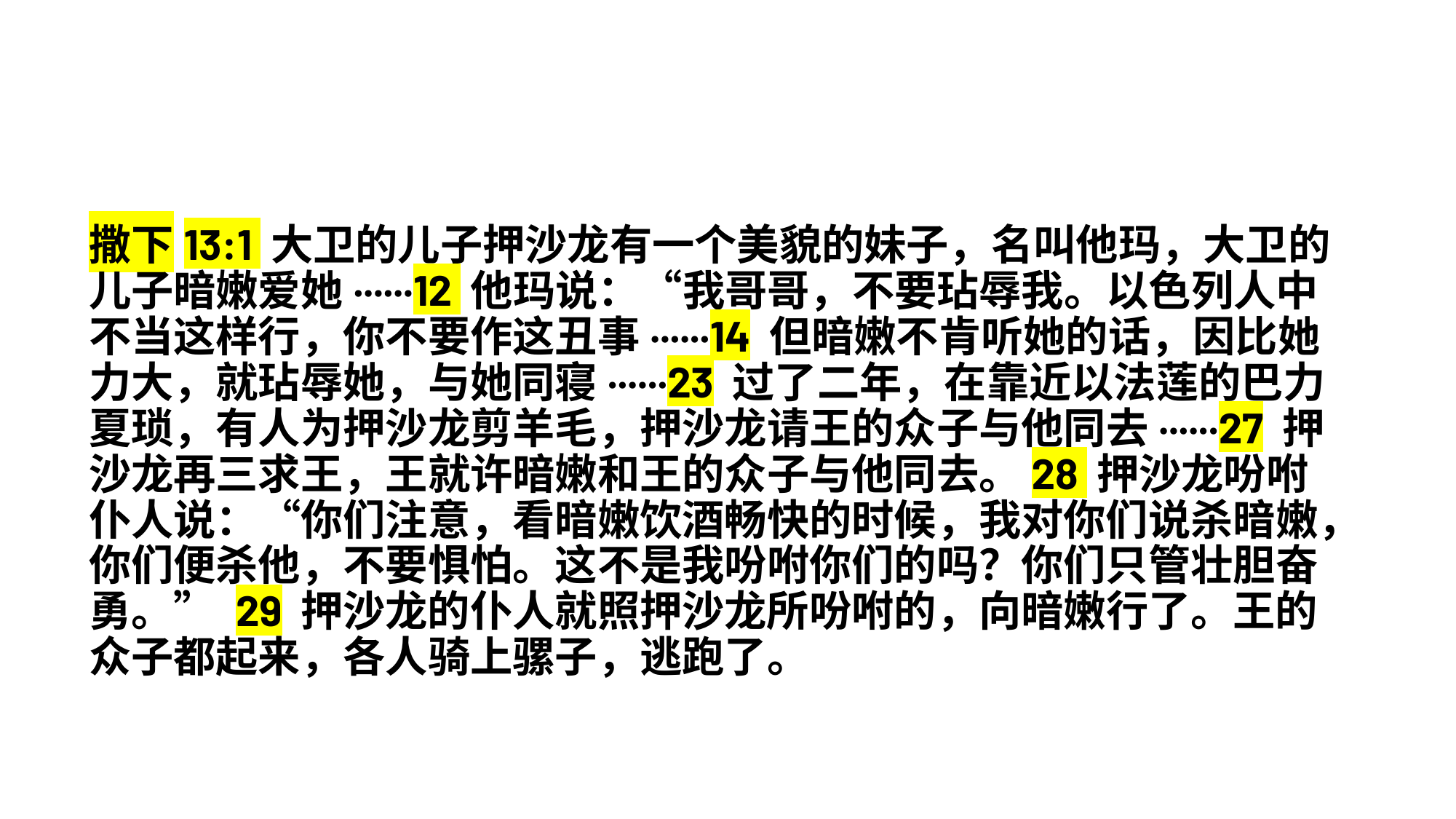

撒下13:1 大卫的儿子押沙龙有一个美貌的妹子，名叫他玛，大卫的儿子暗嫩爱她······12 他玛说：“我哥哥，不要玷辱我。以色列人中不当这样行，你不要作这丑事······14 但暗嫩不肯听她的话，因比她力大，就玷辱她，与她同寝······23 过了二年，在靠近以法莲的巴力夏琐，有人为押沙龙剪羊毛，押沙龙请王的众子与他同去······27 押沙龙再三求王，王就许暗嫩和王的众子与他同去。28 押沙龙吩咐仆人说：“你们注意，看暗嫩饮酒畅快的时候，我对你们说杀暗嫩，你们便杀他，不要惧怕。这不是我吩咐你们的吗？你们只管壮胆奋勇。” 29 押沙龙的仆人就照押沙龙所吩咐的，向暗嫩行了。王的众子都起来，各人骑上骡子，逃跑了。